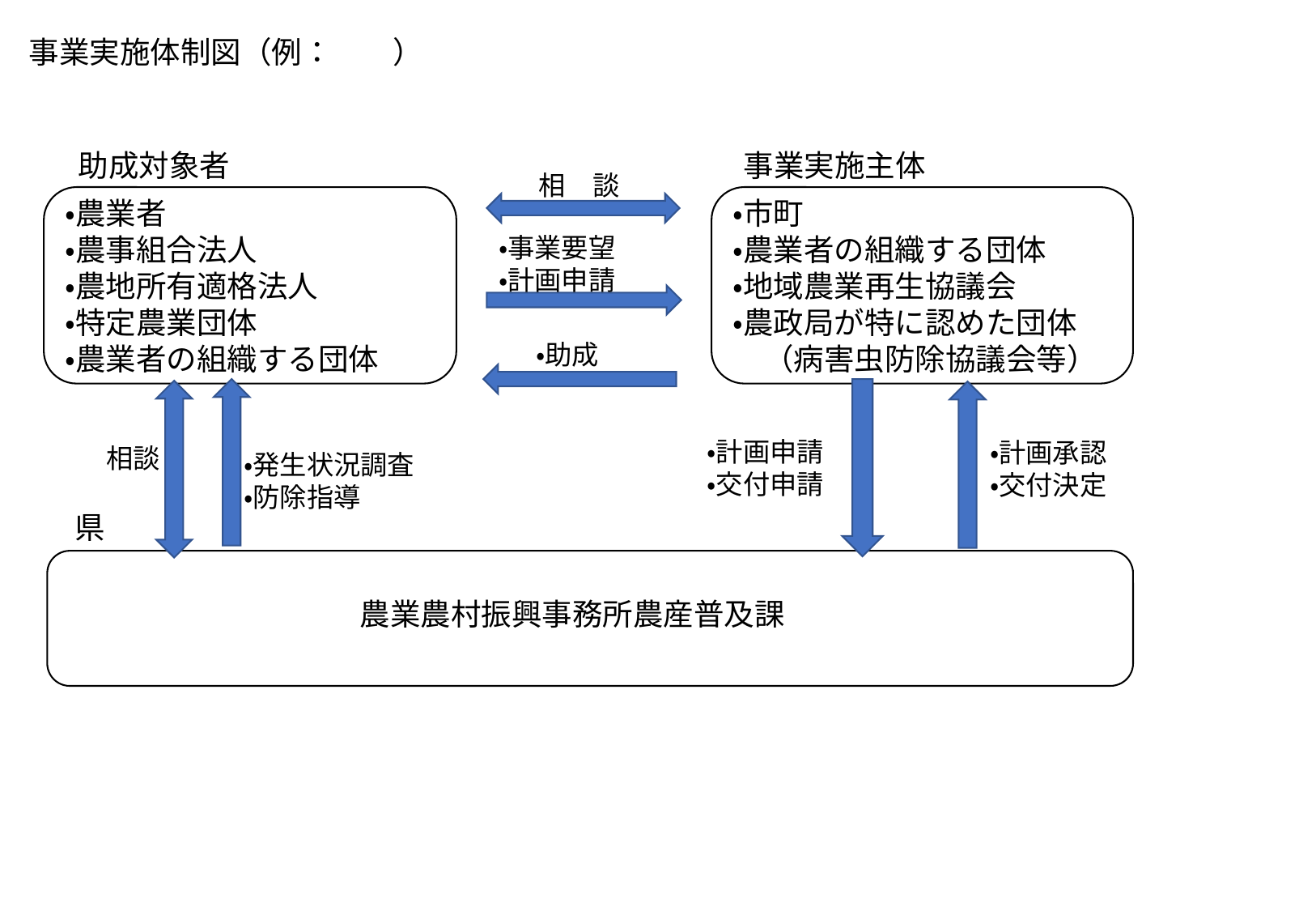

事業実施体制図（例：　　）
助成対象者
事業実施主体
相　談
・農業者
・農事組合法人
・農地所有適格法人
・特定農業団体
・農業者の組織する団体
・市町
・農業者の組織する団体
・地域農業再生協議会
・農政局が特に認めた団体
　（病害虫防除協議会等）

・事業要望
・計画申請

・助成

・計画申請
・交付申請
・計画承認
・交付決定
相談
・発生状況調査
・防除指導

県

農業農村振興事務所農産普及課